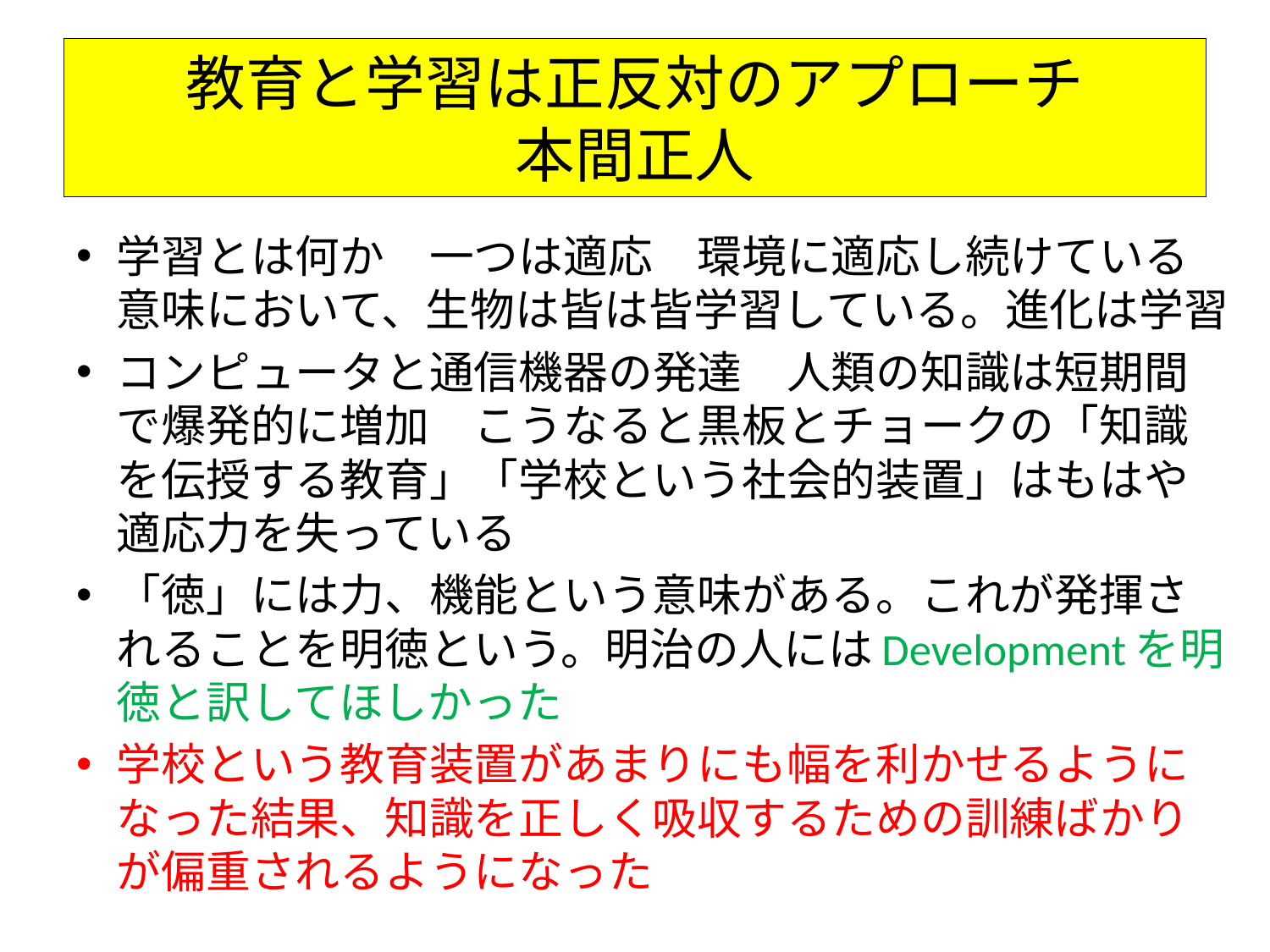

# 教育と学習は正反対のアプローチ 本間正人
学習とは何か　一つは適応　環境に適応し続けている意味において、生物は皆は皆学習している。進化は学習
コンピュータと通信機器の発達　人類の知識は短期間で爆発的に増加　こうなると黒板とチョークの「知識を伝授する教育」「学校という社会的装置」はもはや適応力を失っている
「徳」には力、機能という意味がある。これが発揮されることを明徳という。明治の人にはDevelopmentを明徳と訳してほしかった
学校という教育装置があまりにも幅を利かせるようになった結果、知識を正しく吸収するための訓練ばかりが偏重されるようになった